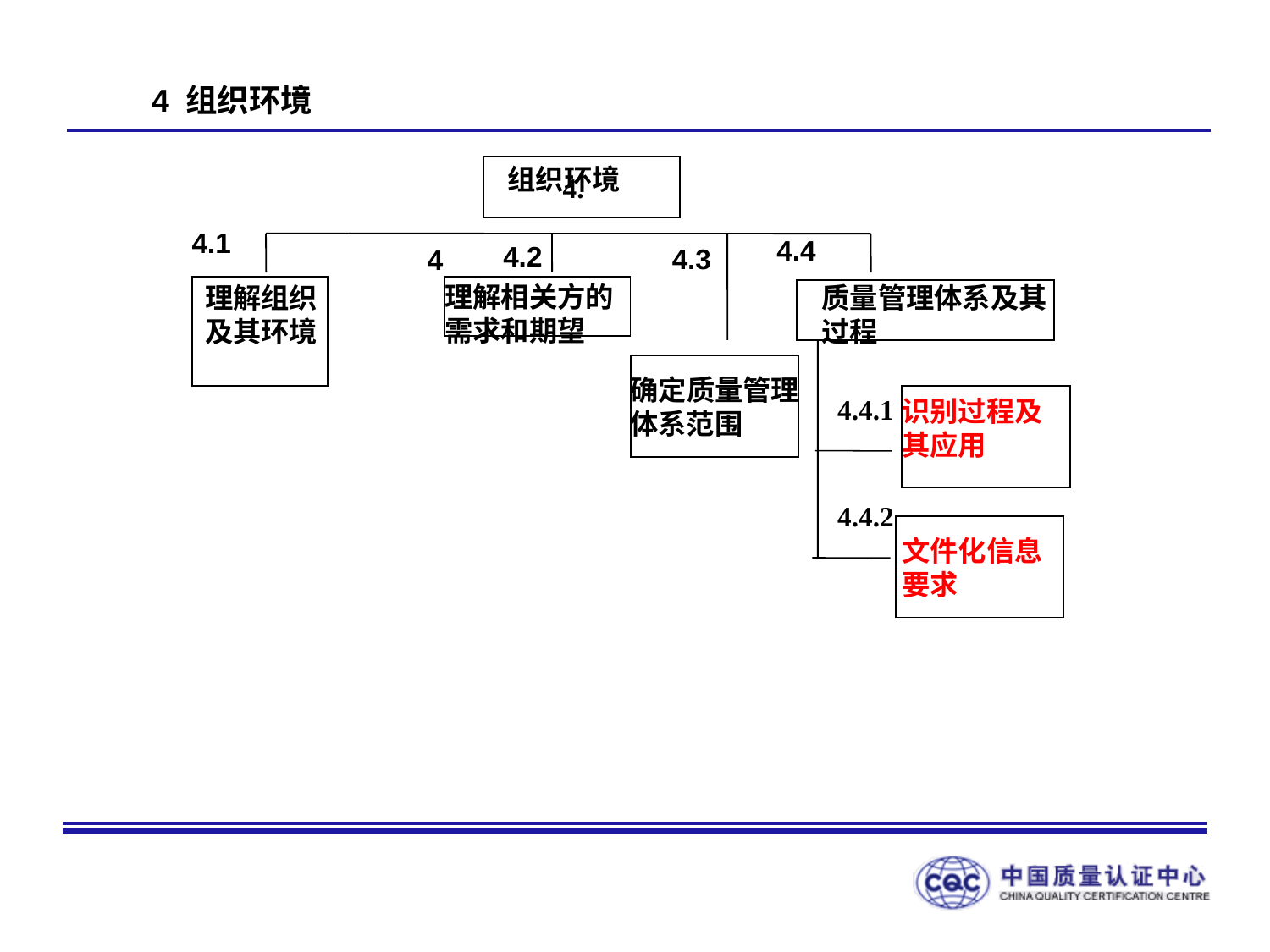

4 组织环境

组织环境
4.
4.1
4.4

 理解组织
 及其环境

质量管理体系及其过程

4.4.1

4.4.2

4
4.2
4.3

理解相关方的需求和期望

确定质量管理体系范围

识别过程及其应用

文件化信息要求